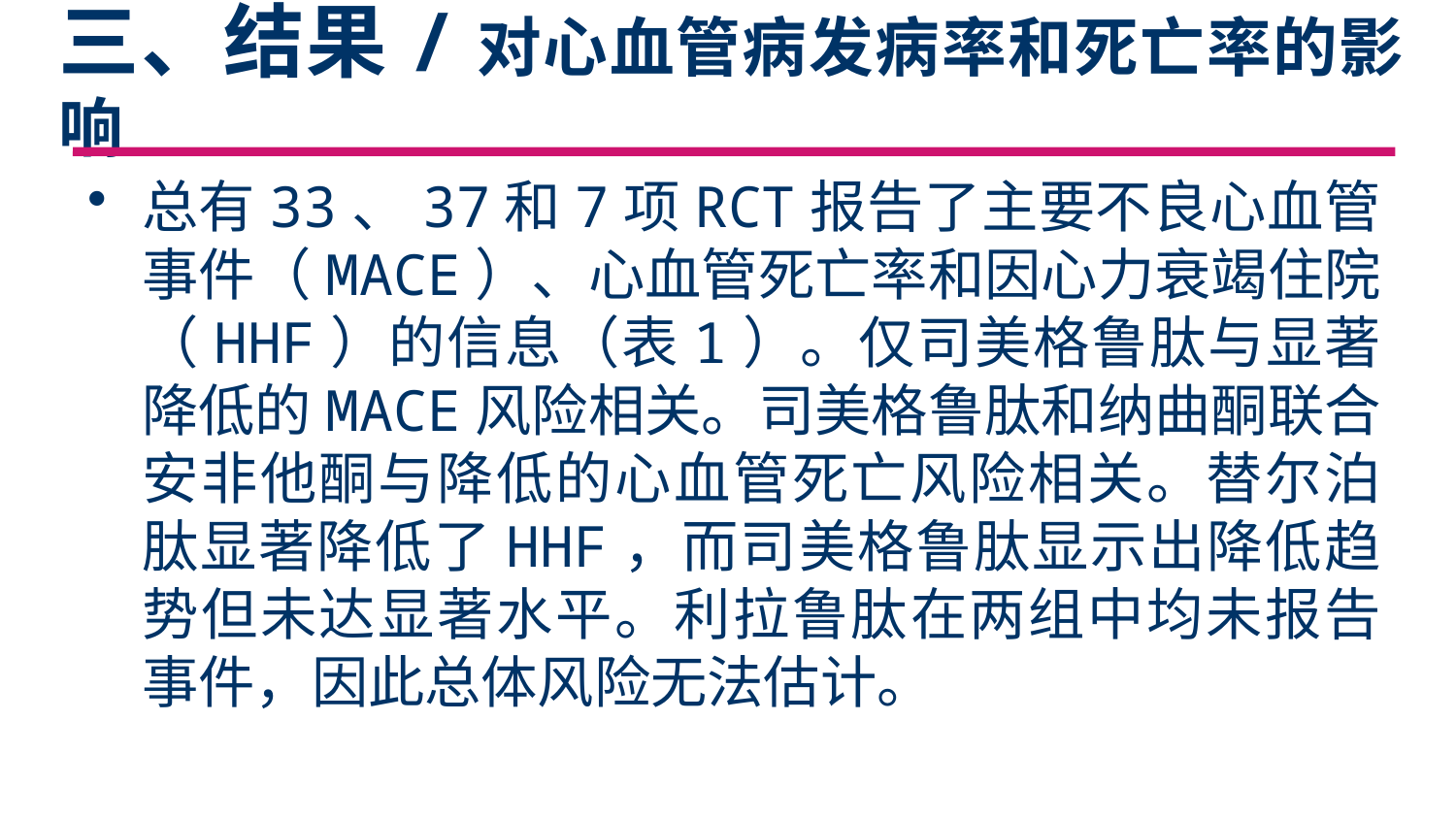

# 三、结果/对心血管病发病率和死亡率的影响

总有33、37和7项RCT报告了主要不良心血管事件（MACE）、心血管死亡率和因心力衰竭住院（HHF）的信息（表1）。仅司美格鲁肽与显著降低的MACE风险相关。司美格鲁肽和纳曲酮联合安非他酮与降低的心血管死亡风险相关。替尔泊肽显著降低了HHF，而司美格鲁肽显示出降低趋势但未达显著水平。利拉鲁肽在两组中均未报告事件，因此总体风险无法估计。